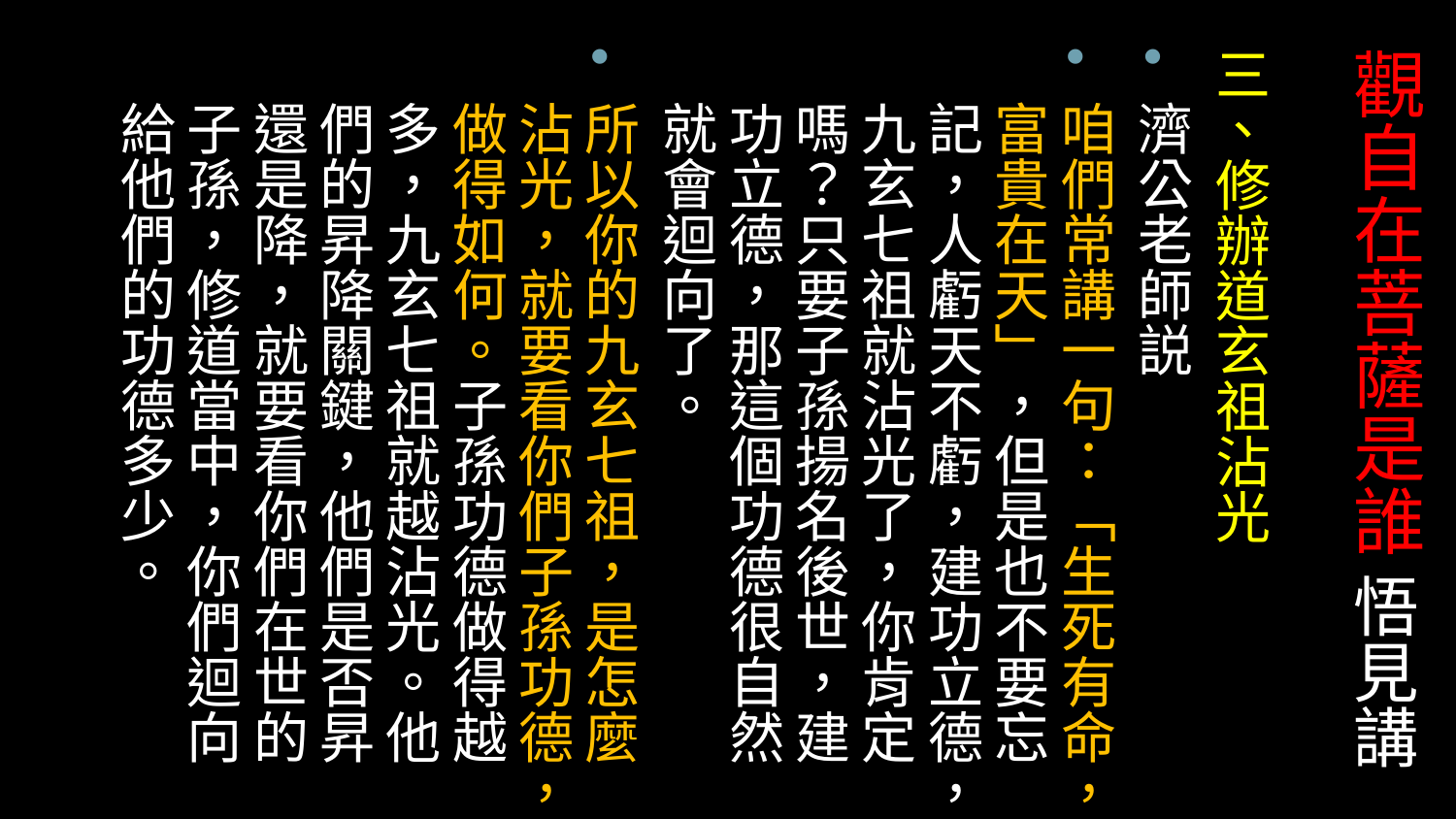

# 觀自在菩薩是誰 悟見講
三、修辦道玄祖沾光
濟公老師説
咱們常講一句：「生死有命，富貴在天」，但是也不要忘記，人虧天不虧，建功立德，九玄七祖就沾光了，你肯定嗎？只要子孫揚名後世，建功立德，那這個功德很自然就會迴向了。
所以你的九玄七祖，是怎麼沾光，就要看你們子孫功德，做得如何。子孫功德做得越多，九玄七祖就越沾光。他們的昇降關鍵，他們是否昇還是降，就要看你們在世的子孫，修道當中，你們迴向給他們的功德多少。